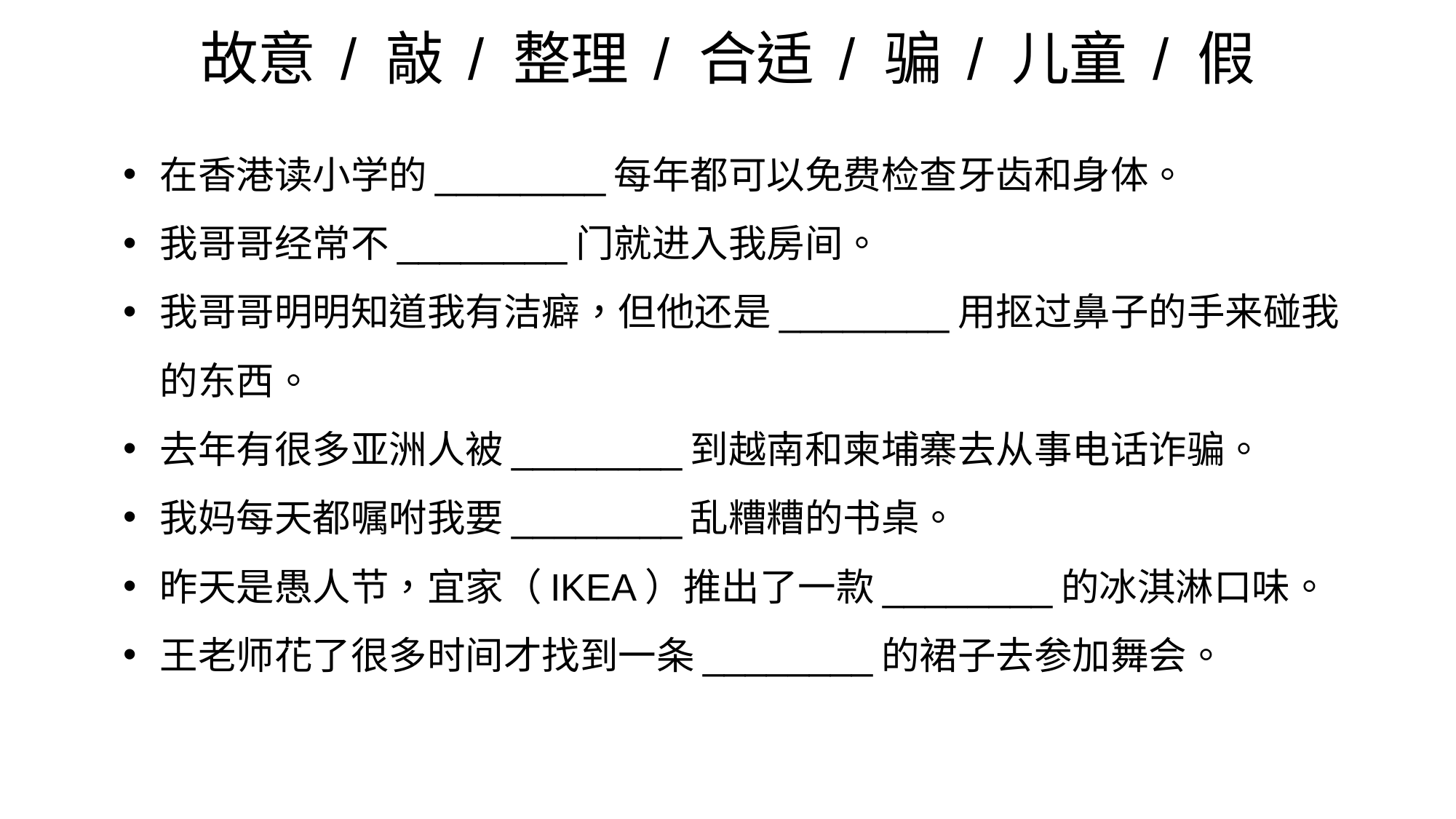

# 故意 / 敲 / 整理 / 合适 / 骗 / 儿童 / 假
在香港读小学的________每年都可以免费检查牙齿和身体。
我​​哥哥经常不________门就进入我房间。
我哥哥明明知道我有洁癖，但他还是________用抠过鼻子的手来碰我的东西。
去年有很多亚洲人被________到越南和柬埔寨去从事电话诈骗。
我妈每天都嘱咐我要________乱糟糟的书桌。
昨天是愚人节，宜家（IKEA）推出了一款________的冰淇淋口味。
王老师花了很多时间才找到一条________的裙子去参加舞会。